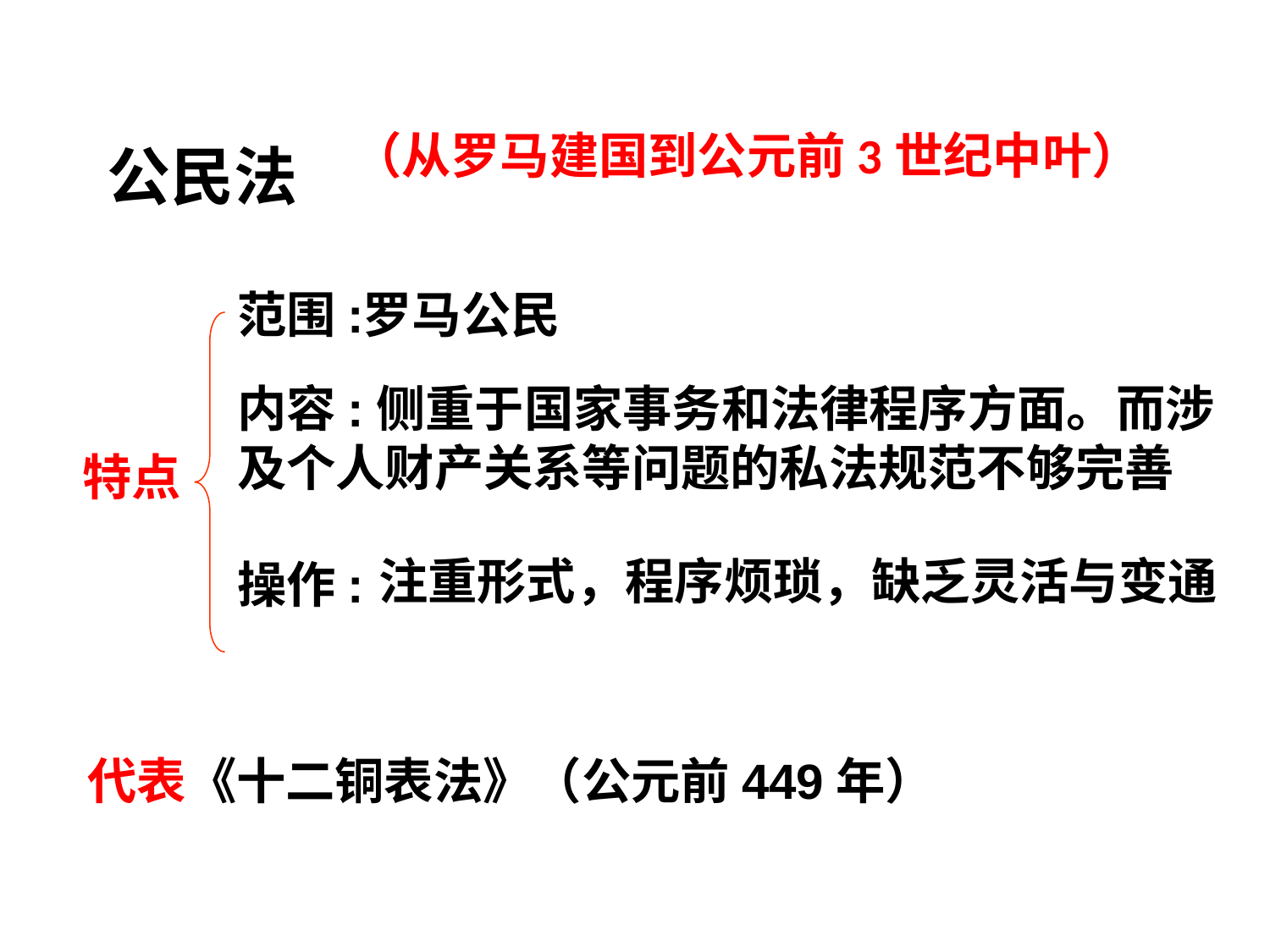

（从罗马建国到公元前3世纪中叶）
公民法
范围:
   罗马公民
内容:侧重于国家事务和法律程序方面。而涉及个人财产关系等问题的私法规范不够完善

    注重形式，程序烦琐，缺乏灵活与变通
操作:

特点
代表
《十二铜表法》（公元前449年）